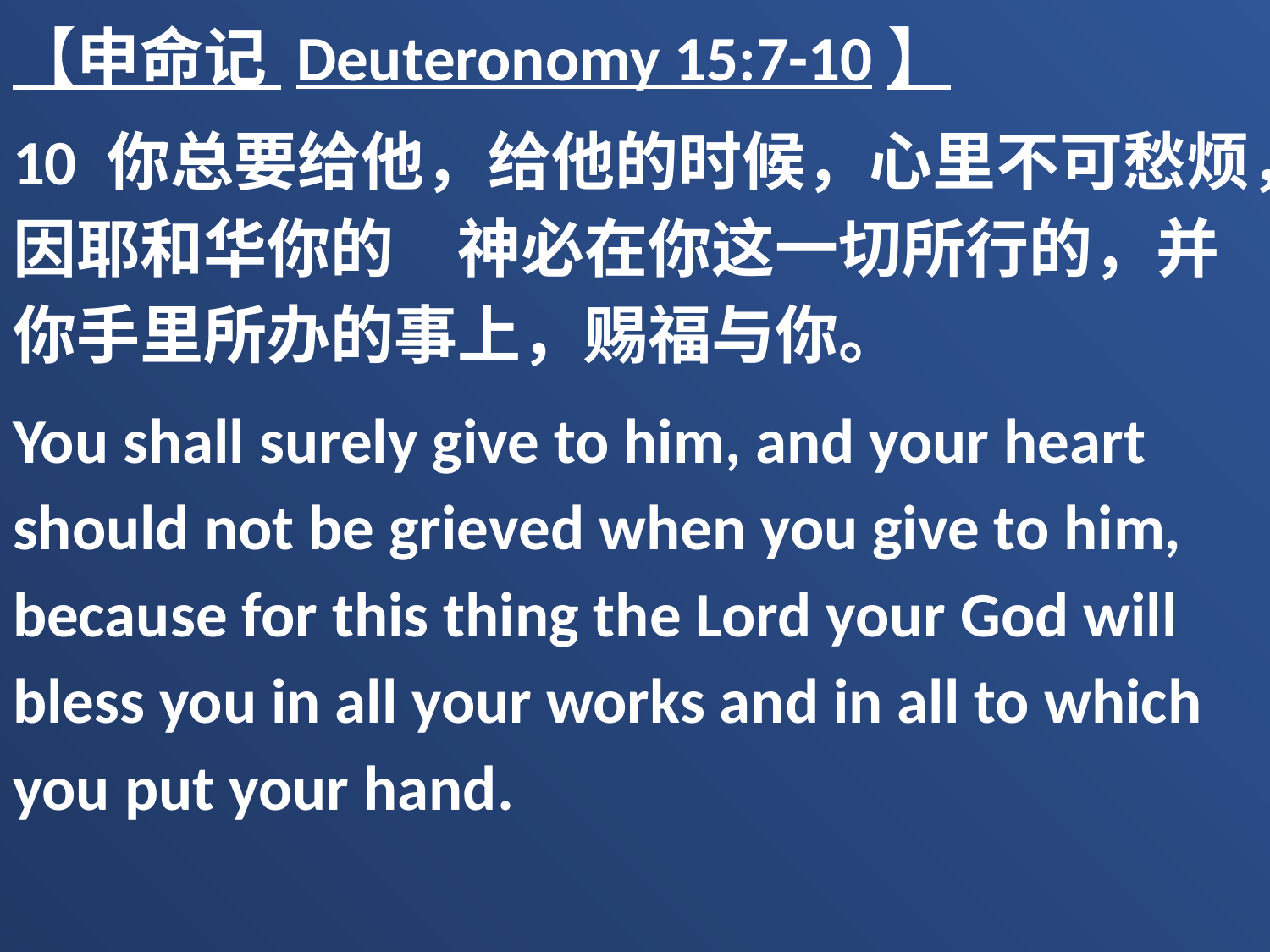

【申命记 Deuteronomy 15:7-10】
10 你总要给他，给他的时候，心里不可愁烦，因耶和华你的　神必在你这一切所行的，并你手里所办的事上，赐福与你。
You shall surely give to him, and your heart should not be grieved when you give to him, because for this thing the Lord your God will bless you in all your works and in all to which you put your hand.